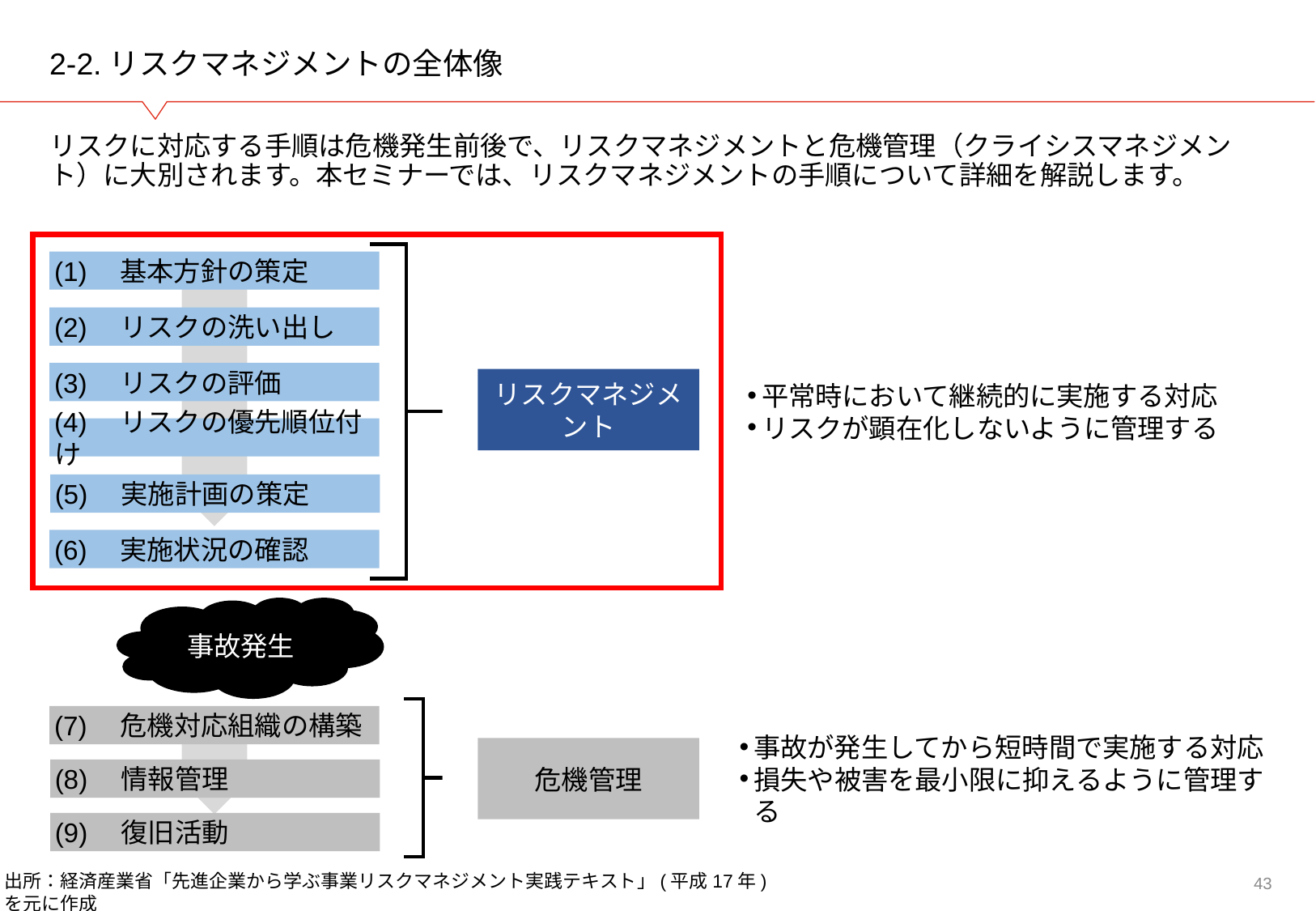

# 2-2.リスクマネジメントの全体像
リスクに対応する手順は危機発生前後で、リスクマネジメントと危機管理（クライシスマネジメント）に大別されます。本セミナーでは、リスクマネジメントの手順について詳細を解説します。

(1)　基本方針の策定
(2)　リスクの洗い出し
(3)　リスクの評価
リスクマネジメント
平常時において継続的に実施する対応
リスクが顕在化しないように管理する

(4)　リスクの優先順位付け
(5)　実施計画の策定
(6)　実施状況の確認
事故発生

(7)　危機対応組織の構築
危機管理
事故が発生してから短時間で実施する対応
損失や被害を最小限に抑えるように管理する

(8)　情報管理
(9)　復旧活動
出所：経済産業省「先進企業から学ぶ事業リスクマネジメント実践テキスト」(平成17年)を元に作成